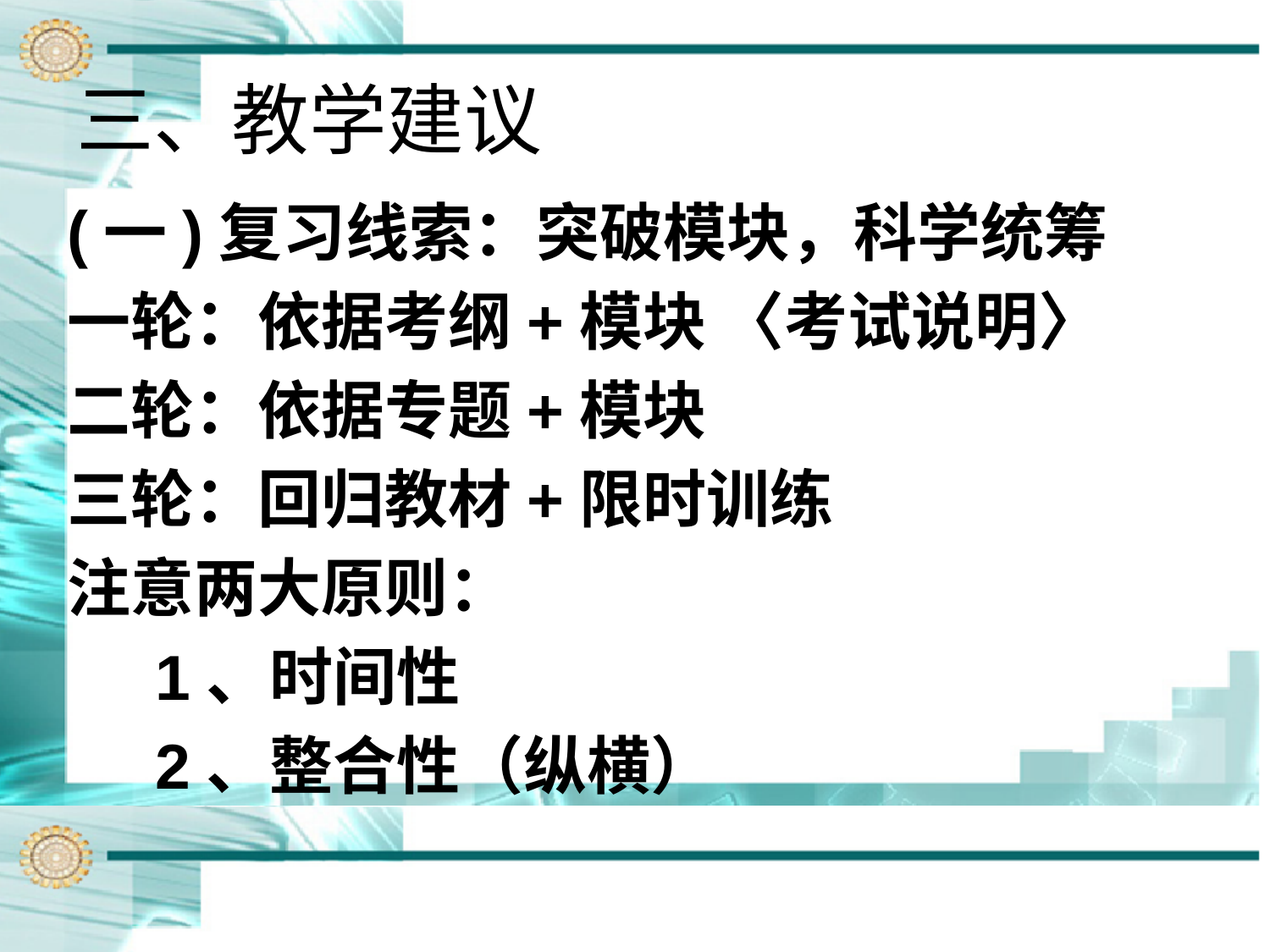

# 三、教学建议
(一)复习线索：突破模块，科学统筹
一轮：依据考纲+模块 〈考试说明〉
二轮：依据专题+模块
三轮：回归教材+限时训练
注意两大原则：
     1、时间性
     2、整合性（纵横）